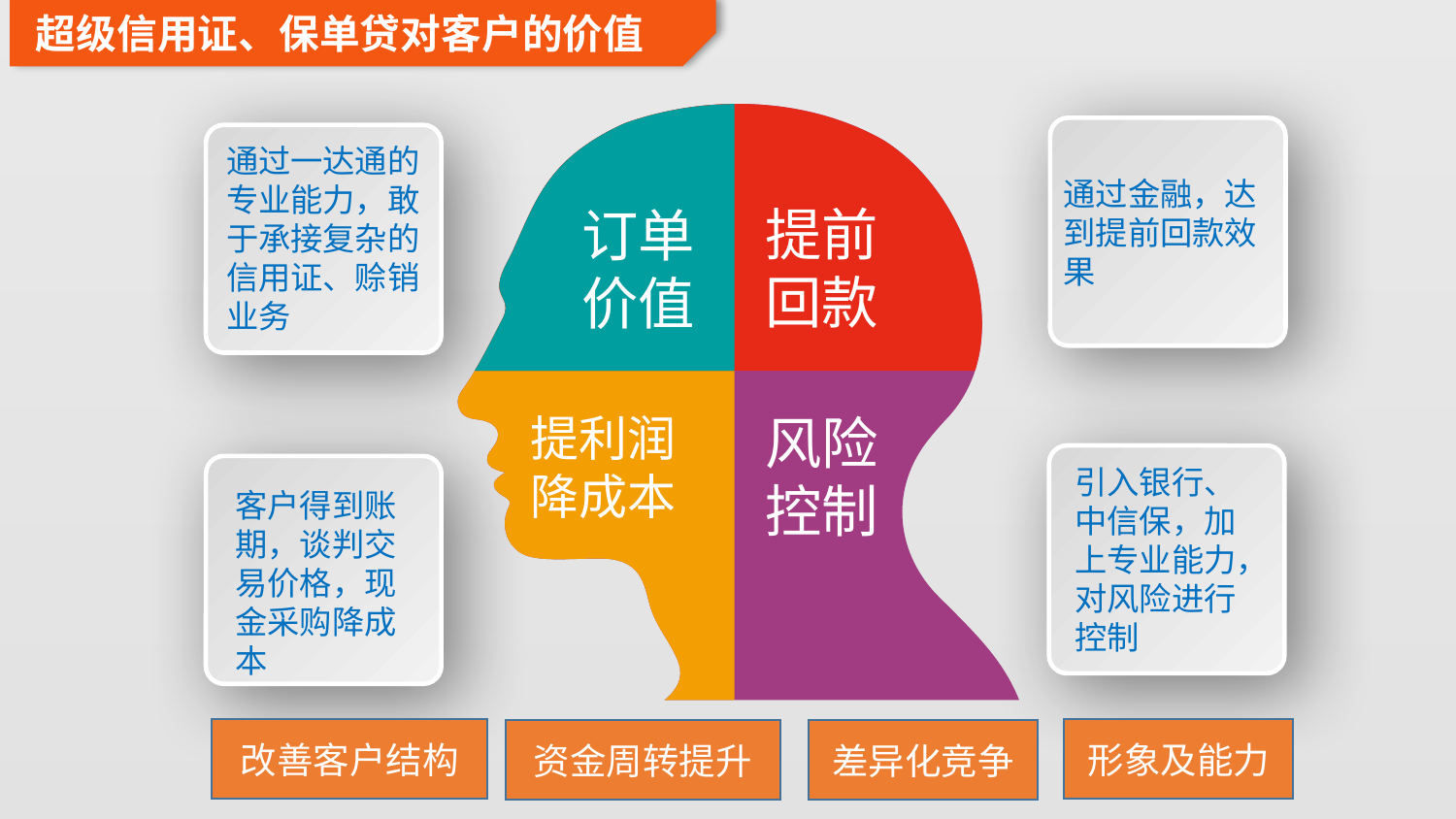

超级信用证、保单贷对客户的价值

通过一达通的专业能力，敢于承接复杂的信用证、赊销业务
通过金融，达到提前回款效果
提前回款
订单价值
提利润降成本
风险控制

引入银行、中信保，加上专业能力，对风险进行控制

客户得到账期，谈判交易价格，现金采购降成本
改善客户结构
形象及能力
资金周转提升
差异化竞争